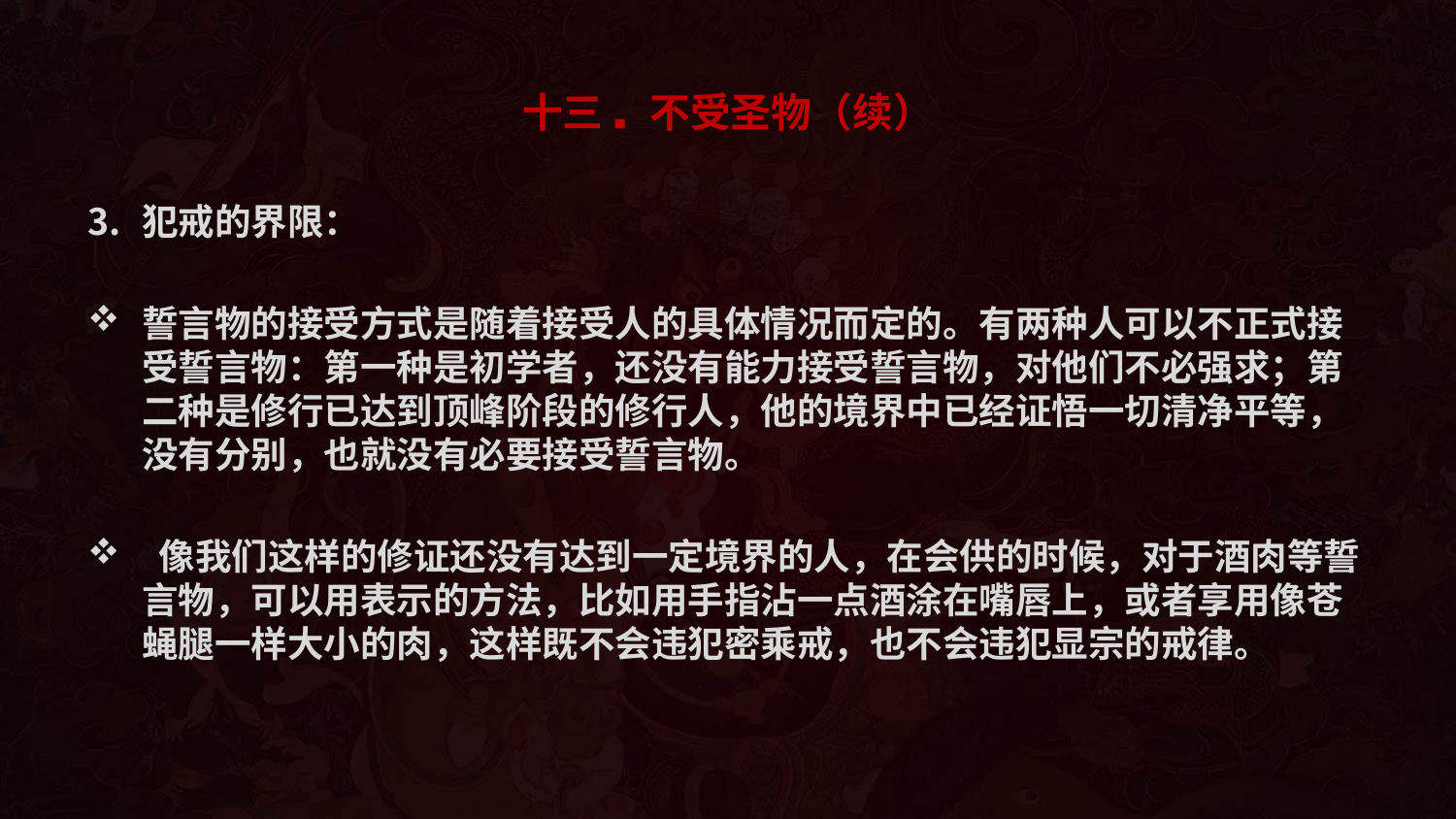

# 十三. 不受圣物（续）
犯戒的界限：

誓言物的接受方式是随着接受人的具体情况而定的。有两种人可以不正式接受誓言物：第一种是初学者，还没有能力接受誓言物，对他们不必强求；第二种是修行已达到顶峰阶段的修行人，他的境界中已经证悟一切清净平等，没有分别，也就没有必要接受誓言物。

 像我们这样的修证还没有达到一定境界的人，在会供的时候，对于酒肉等誓言物，可以用表示的方法，比如用手指沾一点酒涂在嘴唇上，或者享用像苍蝇腿一样大小的肉，这样既不会违犯密乘戒，也不会违犯显宗的戒律。